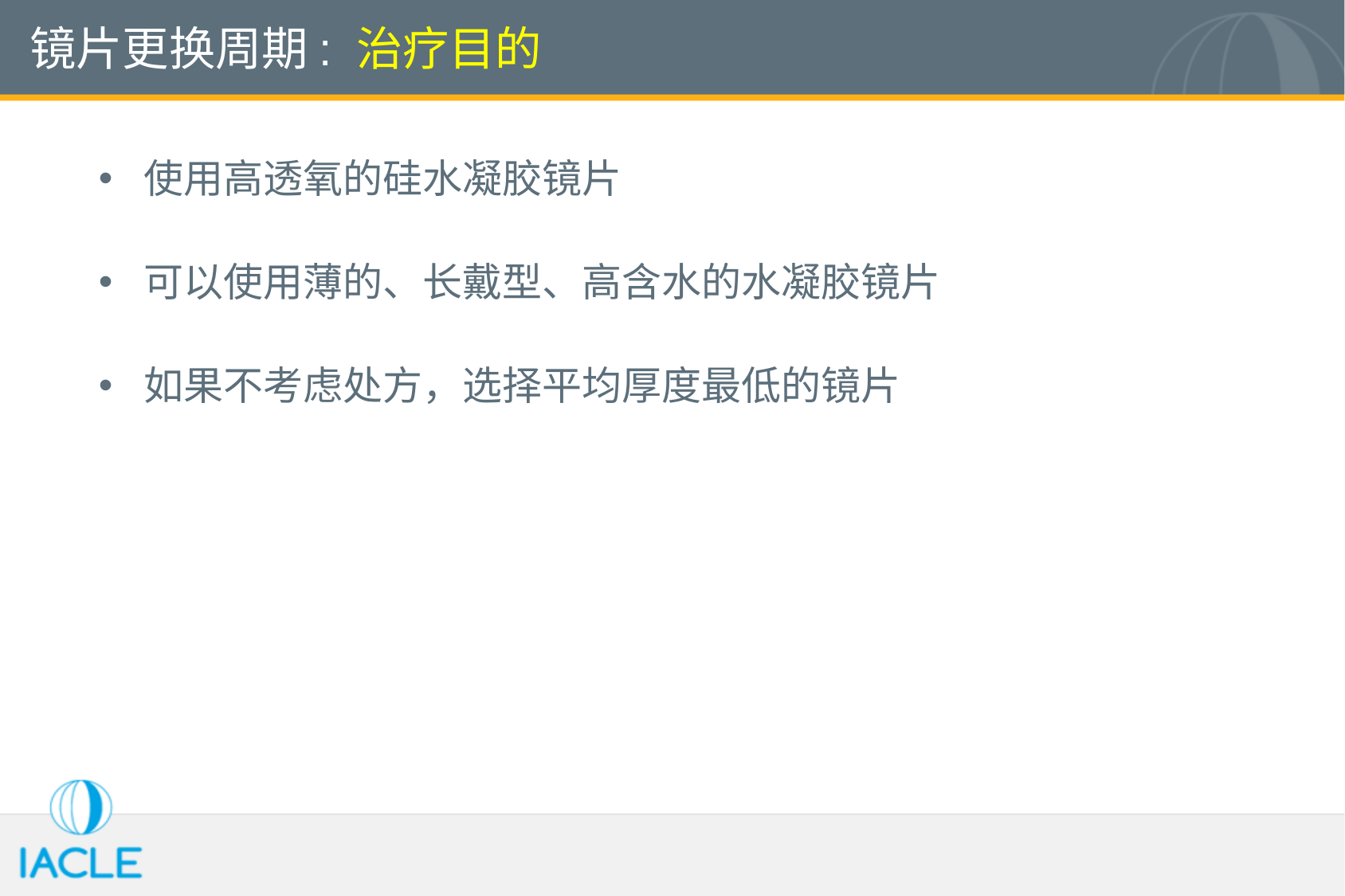

# 镜片更换周期: 治疗目的
使用高透氧的硅水凝胶镜片
可以使用薄的、长戴型、高含水的水凝胶镜片
如果不考虑处方，选择平均厚度最低的镜片